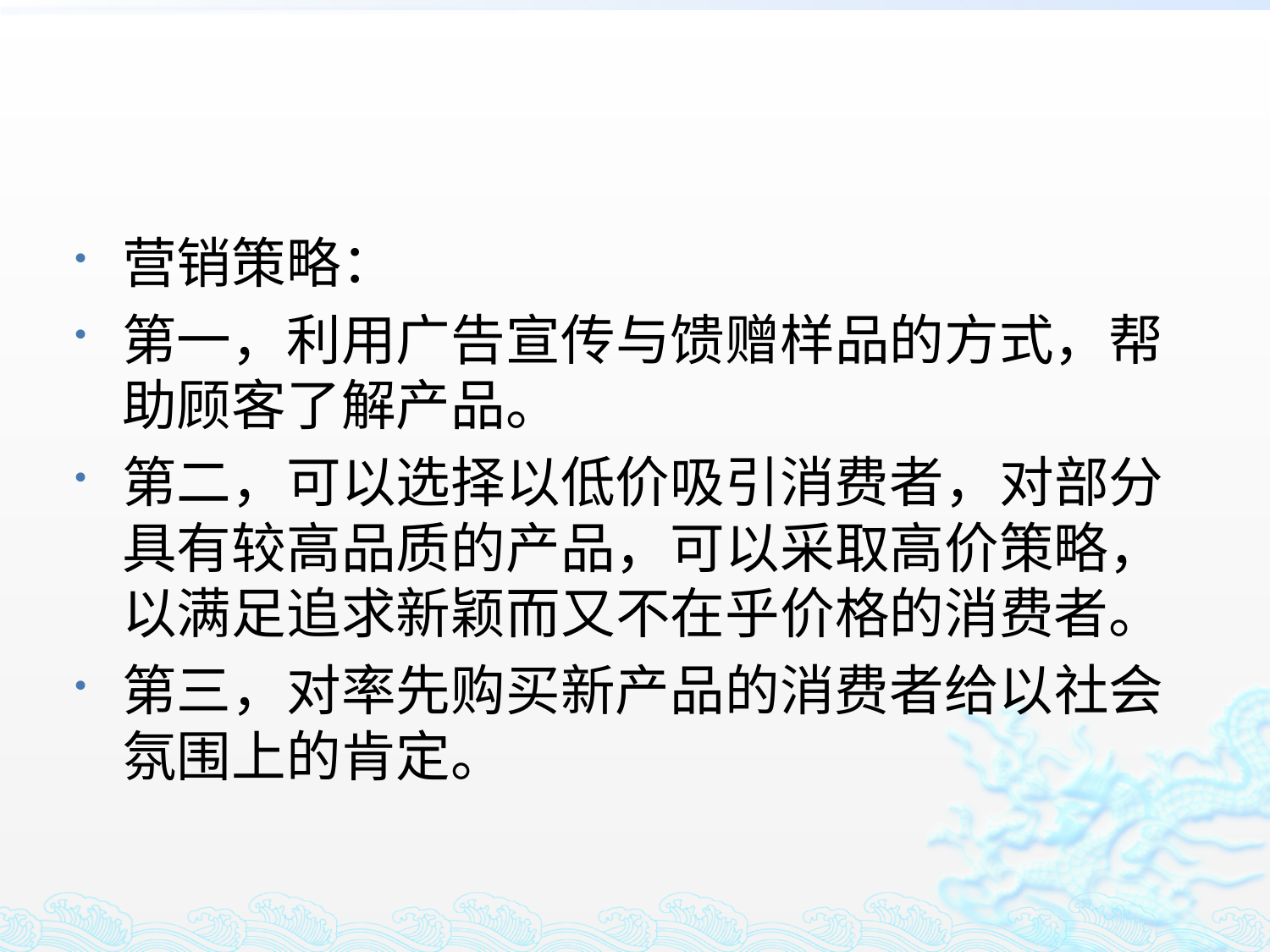

#
营销策略：
第一，利用广告宣传与馈赠样品的方式，帮助顾客了解产品。
第二，可以选择以低价吸引消费者，对部分具有较高品质的产品，可以采取高价策略，以满足追求新颖而又不在乎价格的消费者。
第三，对率先购买新产品的消费者给以社会氛围上的肯定。